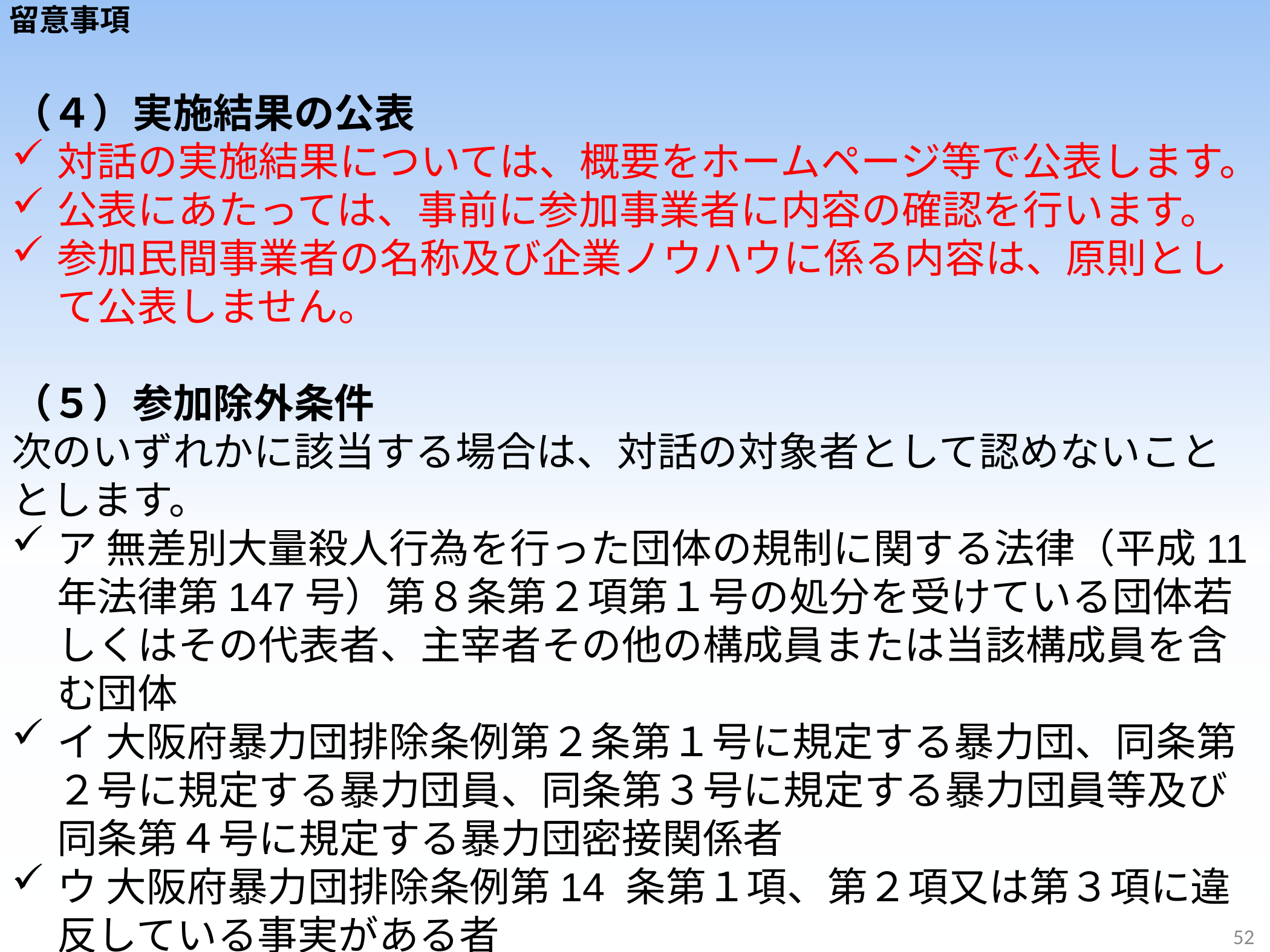

留意事項
（４）実施結果の公表
対話の実施結果については、概要をホームページ等で公表します。
公表にあたっては、事前に参加事業者に内容の確認を行います。
参加民間事業者の名称及び企業ノウハウに係る内容は、原則として公表しません。

（５）参加除外条件
次のいずれかに該当する場合は、対話の対象者として認めないこととします。
ア 無差別大量殺人行為を行った団体の規制に関する法律（平成11 年法律第147号）第８条第２項第１号の処分を受けている団体若しくはその代表者、主宰者その他の構成員または当該構成員を含む団体
イ 大阪府暴力団排除条例第２条第１号に規定する暴力団、同条第２号に規定する暴力団員、同条第３号に規定する暴力団員等及び同条第４号に規定する暴力団密接関係者
ウ 大阪府暴力団排除条例第14 条第１項、第２項又は第３項に違反している事実がある者
52